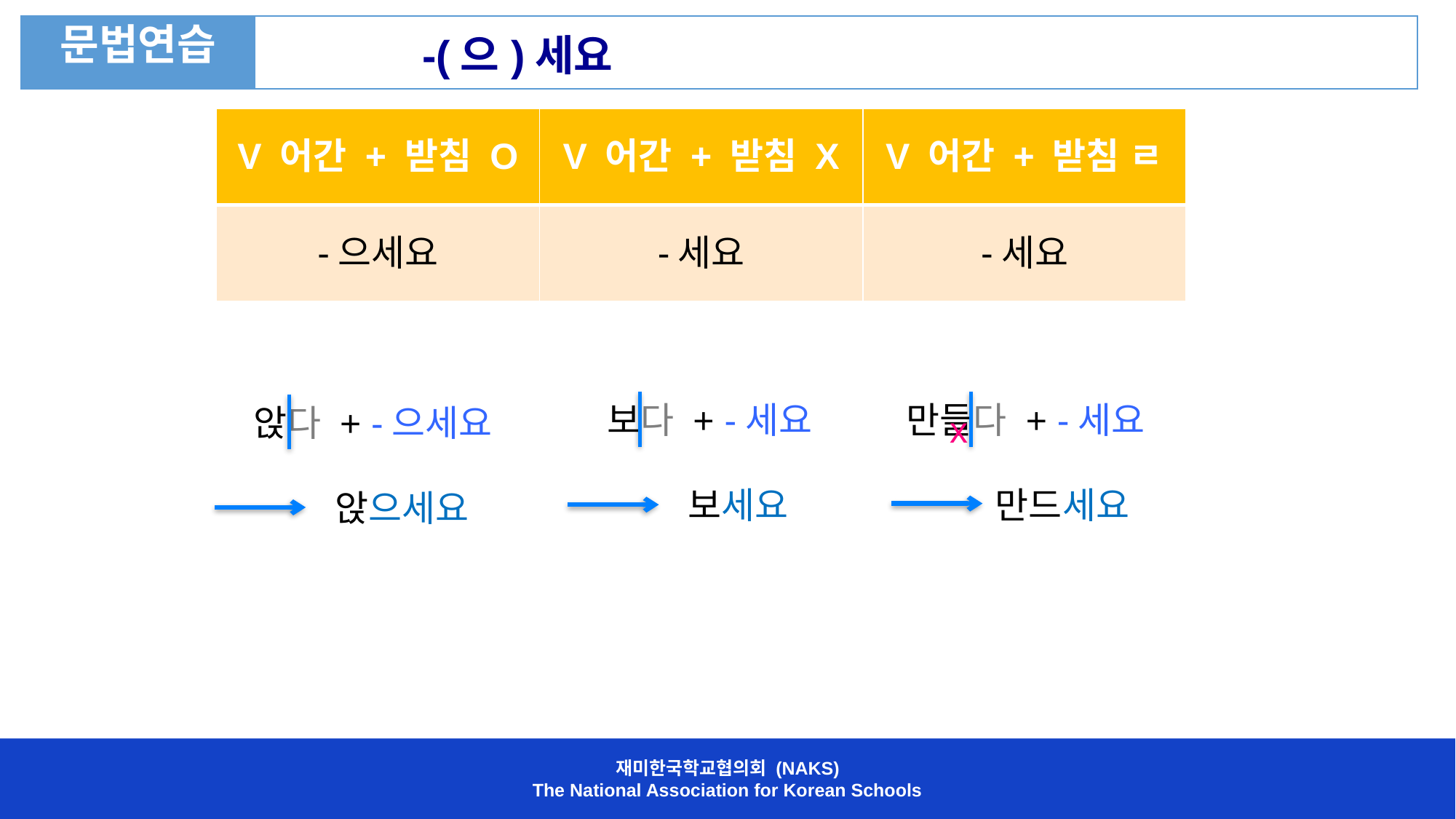

| 문법연습 | -(으)세요 |
| --- | --- |
| V 어간 + 받침 O | V 어간 + 받침 X | V 어간 + 받침 ㄹ |
| --- | --- | --- |
| -으세요 | -세요 | -세요 |
보다 + -세요
만들다 + -세요
앉다 + -으세요
x
만드세요
보세요
앉으세요
재미한국학교협의회 (NAKS)
The National Association for Korean Schools